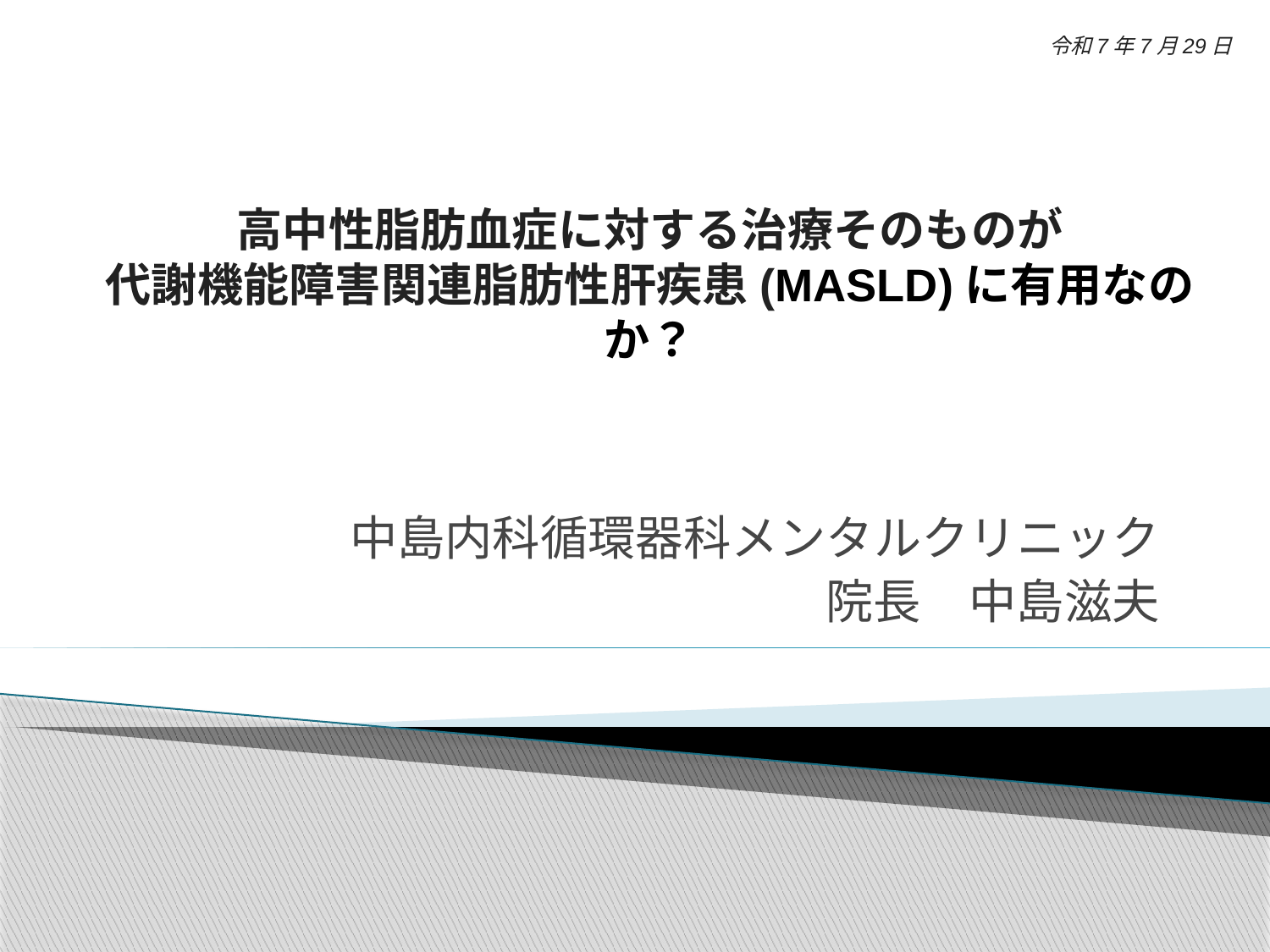

令和7年7月29日
# 高中性脂肪血症に対する治療そのものが 代謝機能障害関連脂肪性肝疾患(MASLD)に有用なのか？
中島内科循環器科メンタルクリニック
院長　中島滋夫